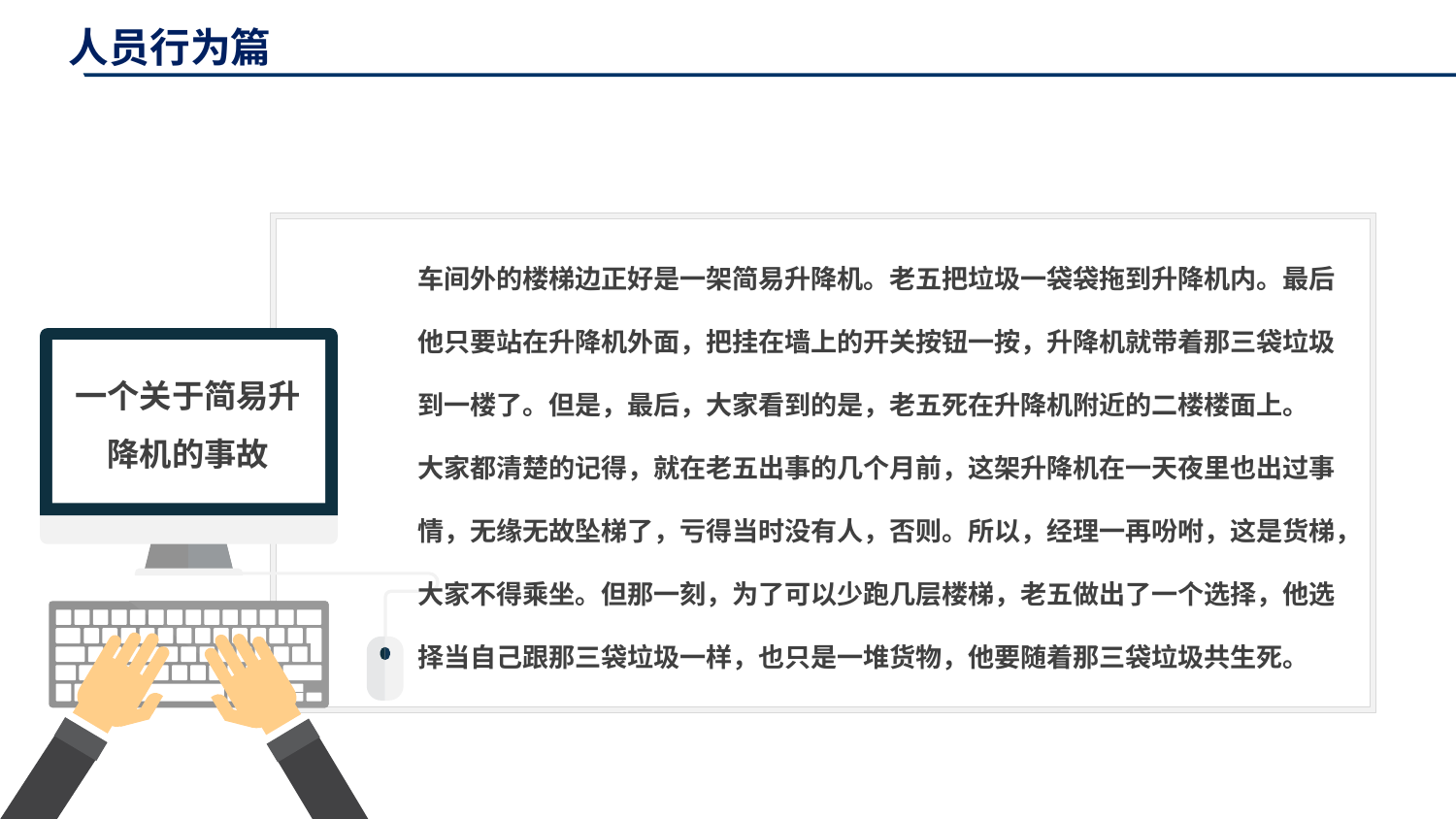

人员行为篇

车间外的楼梯边正好是一架简易升降机。老五把垃圾一袋袋拖到升降机内。最后他只要站在升降机外面，把挂在墙上的开关按钮一按，升降机就带着那三袋垃圾到一楼了。但是，最后，大家看到的是，老五死在升降机附近的二楼楼面上。
大家都清楚的记得，就在老五出事的几个月前，这架升降机在一天夜里也出过事情，无缘无故坠梯了，亏得当时没有人，否则。所以，经理一再吩咐，这是货梯，大家不得乘坐。但那一刻，为了可以少跑几层楼梯，老五做出了一个选择，他选择当自己跟那三袋垃圾一样，也只是一堆货物，他要随着那三袋垃圾共生死。

一个关于简易升降机的事故